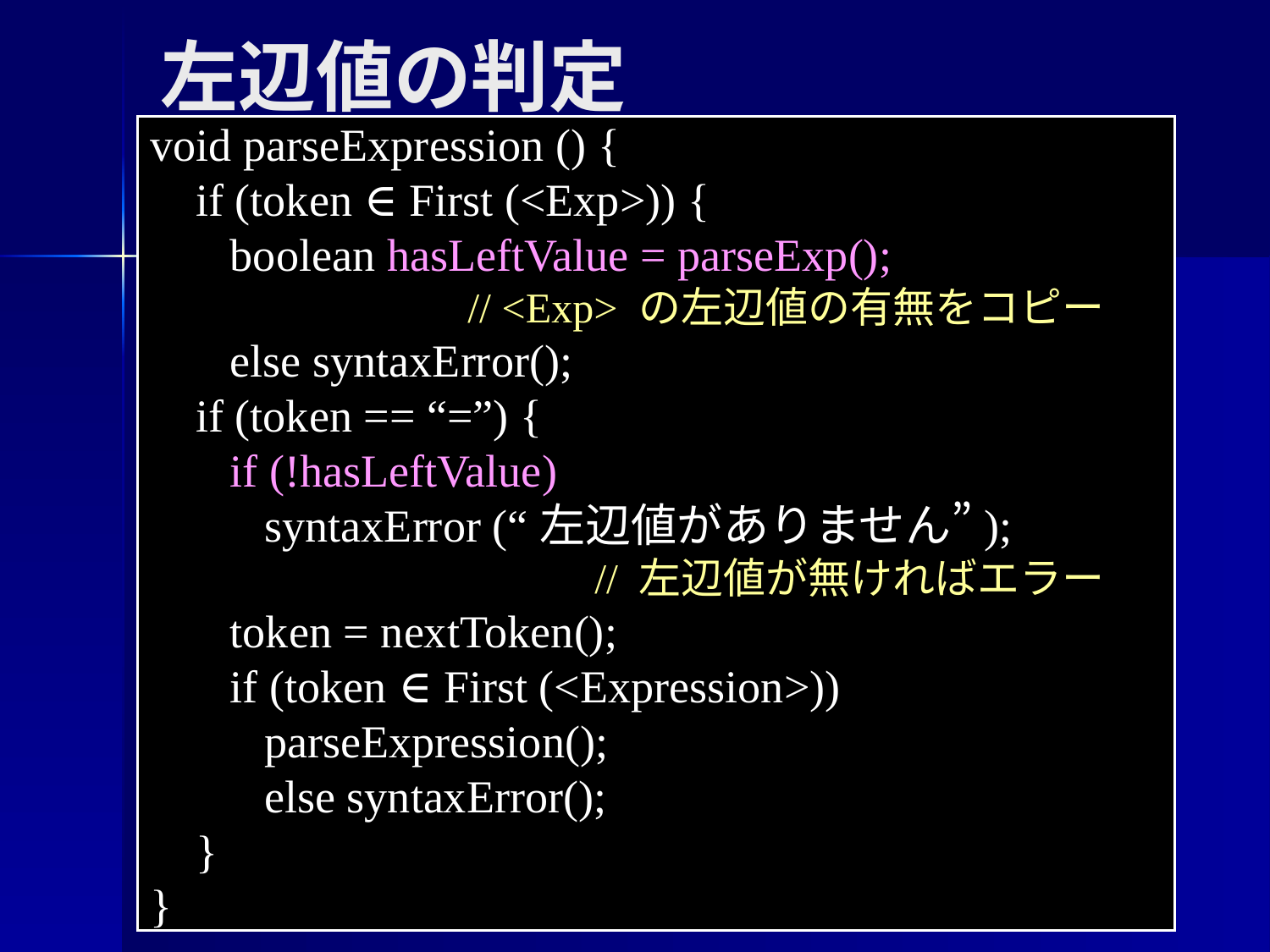

左辺値の判定
void parseExpression () {
    if (token ∈ First (<Exp>)) {
       boolean hasLeftValue = parseExp();
                              // <Exp> の左辺値の有無をコピー
       else syntaxError();
    if (token == “=”) {
       if (!hasLeftValue)
          syntaxError (“左辺値がありません”);
                                          // 左辺値が無ければエラー
       token = nextToken();
       if (token ∈ First (<Expression>))
          parseExpression();
          else syntaxError();
    }
}